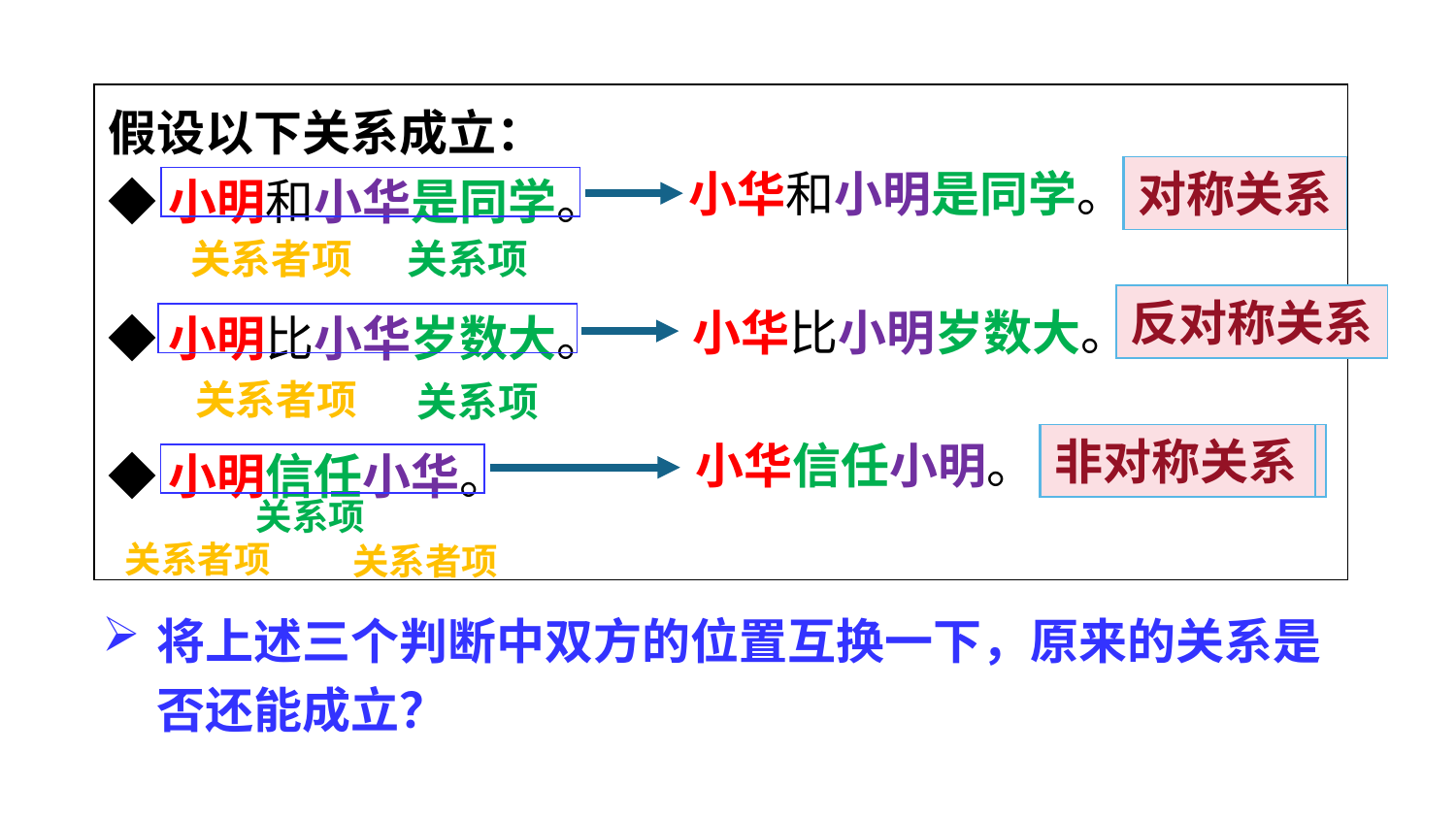

假设以下关系成立：
◆小明和小华是同学。

◆小明比小华岁数大。

◆小明信任小华。

小华和小明是同学。
对称关系
还成立

关系项
关系者项
反对称关系
不成立
小华比小明岁数大。

关系者项
关系项
不一定成立
非对称关系
小华信任小明。

关系项
关系者项
关系者项
将上述三个判断中双方的位置互换一下，原来的关系是否还能成立？